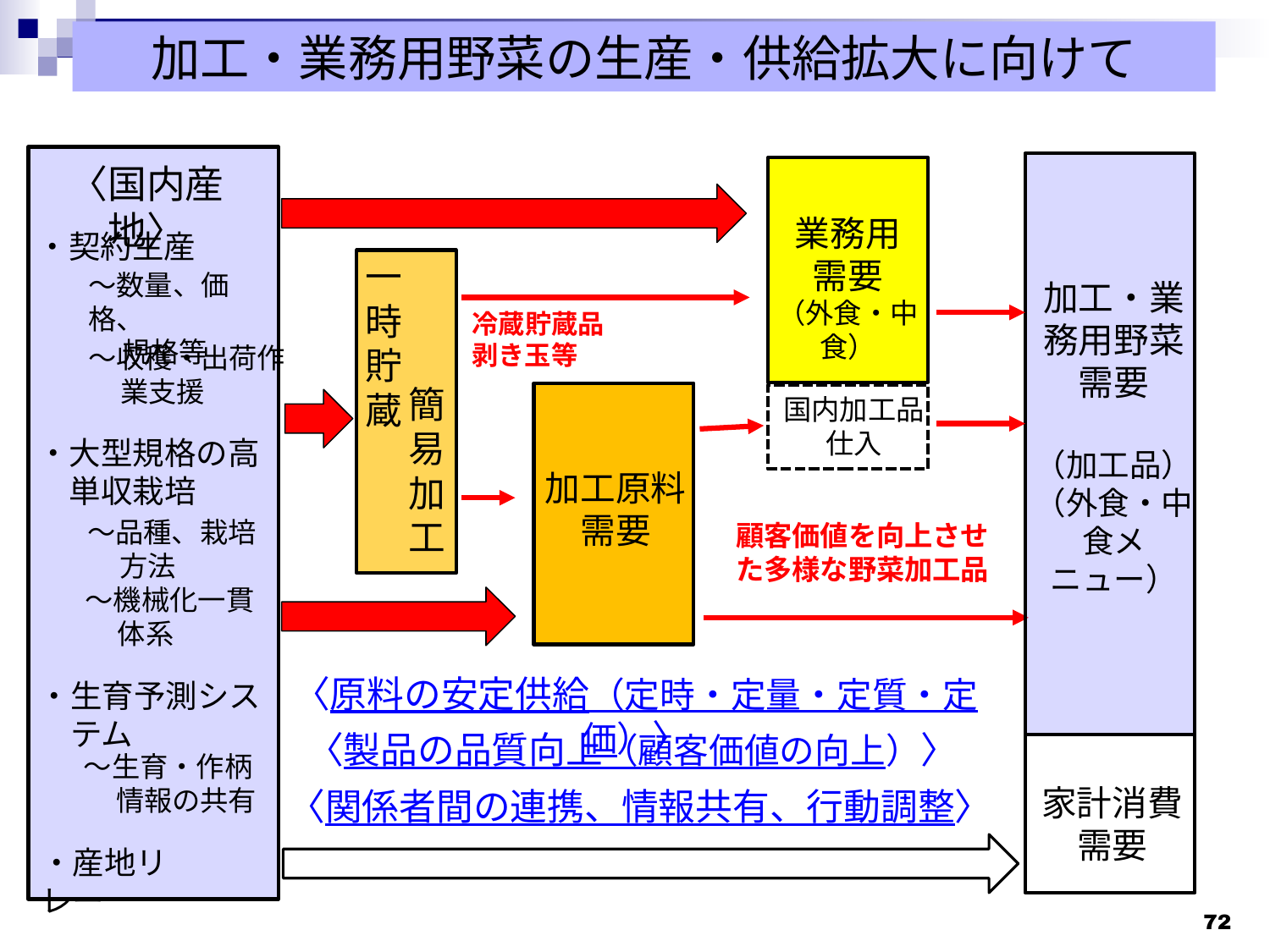

加工・業務用野菜の生産・供給拡大に向けて

〈国内産地〉

業務用
需要
（外食・中食）

国内加工品
仕入

・契約生産
～数量、価格、
　 規格等
～収穫・出荷作
    業支援
一時貯蔵

簡易加工
加工・業務用野菜
需要

（加工品）
（外食・中食メニュー）
冷蔵貯蔵品
剥き玉等

加工原料
需要

・大型規格の高
　単収栽培
～品種、栽培
    方法
～機械化一貫
    体系
顧客価値を向上させた多様な野菜加工品

〈原料の安定供給（定時・定量・定質・定価）〉
・生育予測シス
　テム
～生育・作柄
    情報の共有
〈製品の品質向上（顧客価値の向上）〉

家計消費
需要
〈関係者間の連携、情報共有、行動調整〉

・産地リレー
72